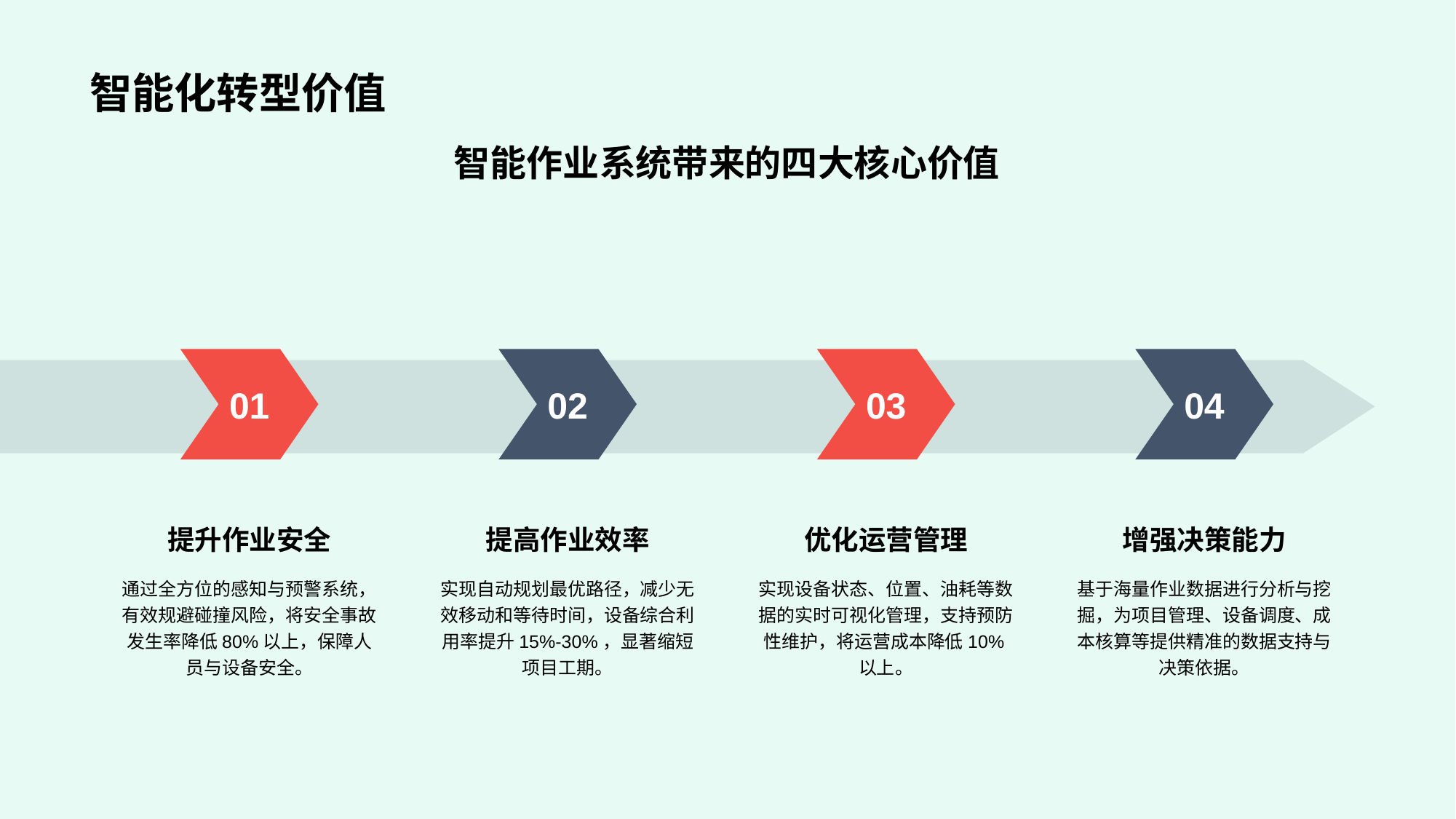

# 智能化转型价值
智能作业系统带来的四大核心价值

01
提升作业安全
通过全方位的感知与预警系统，有效规避碰撞风险，将安全事故发生率降低80%以上，保障人员与设备安全。

02
提高作业效率
实现自动规划最优路径，减少无效移动和等待时间，设备综合利用率提升15%-30%，显著缩短项目工期。

03
优化运营管理
实现设备状态、位置、油耗等数据的实时可视化管理，支持预防性维护，将运营成本降低10%以上。

04
增强决策能力
基于海量作业数据进行分析与挖掘，为项目管理、设备调度、成本核算等提供精准的数据支持与决策依据。